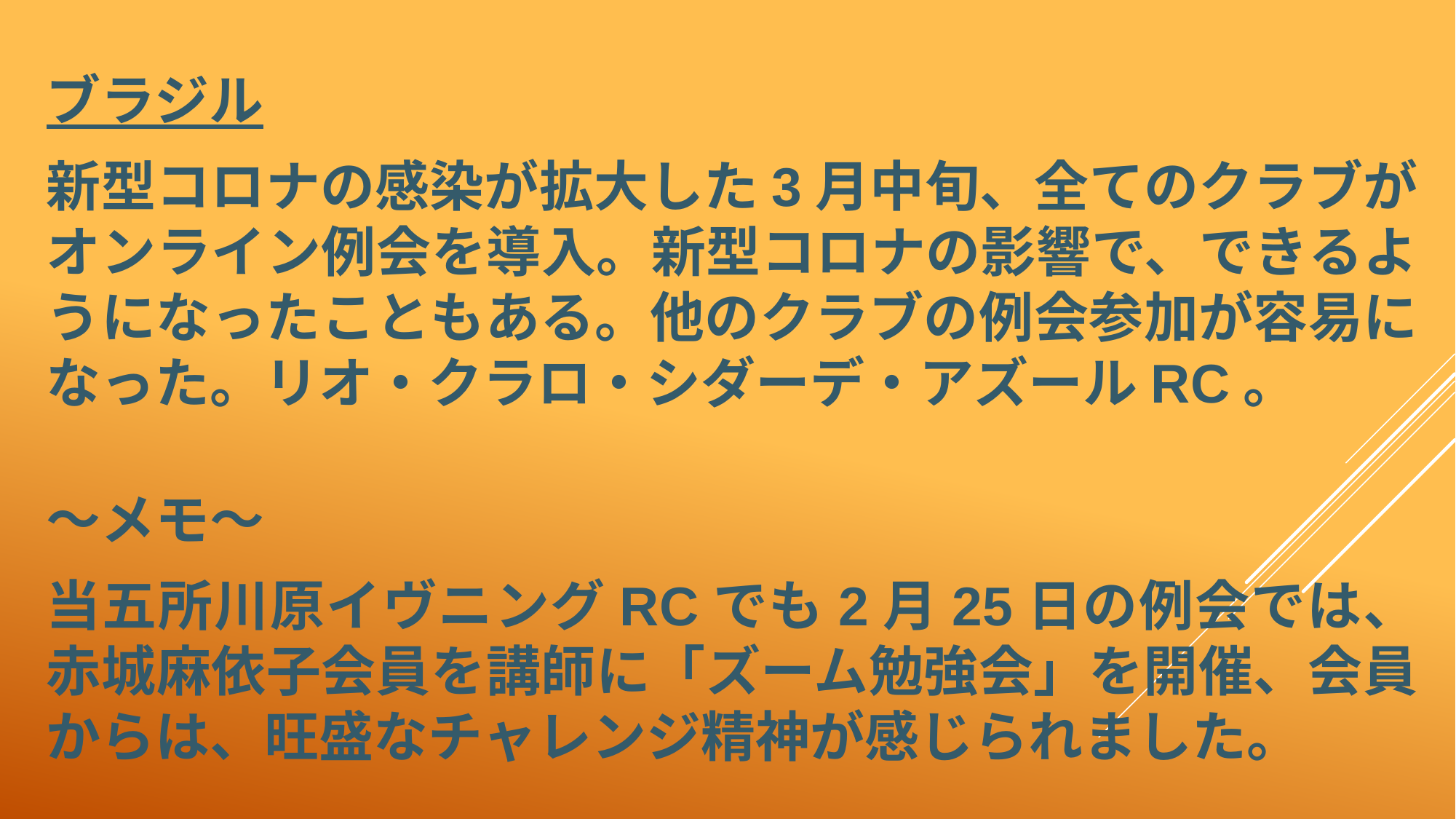

ブラジル
新型コロナの感染が拡大した3月中旬、全てのクラブがオンライン例会を導入。新型コロナの影響で、できるようになったこともある。他のクラブの例会参加が容易になった。リオ・クラロ・シダーデ・アズールRC。

～メモ～
当五所川原イヴニングRCでも2月25日の例会では、赤城麻依子会員を講師に「ズーム勉強会」を開催、会員からは、旺盛なチャレンジ精神が感じられました。